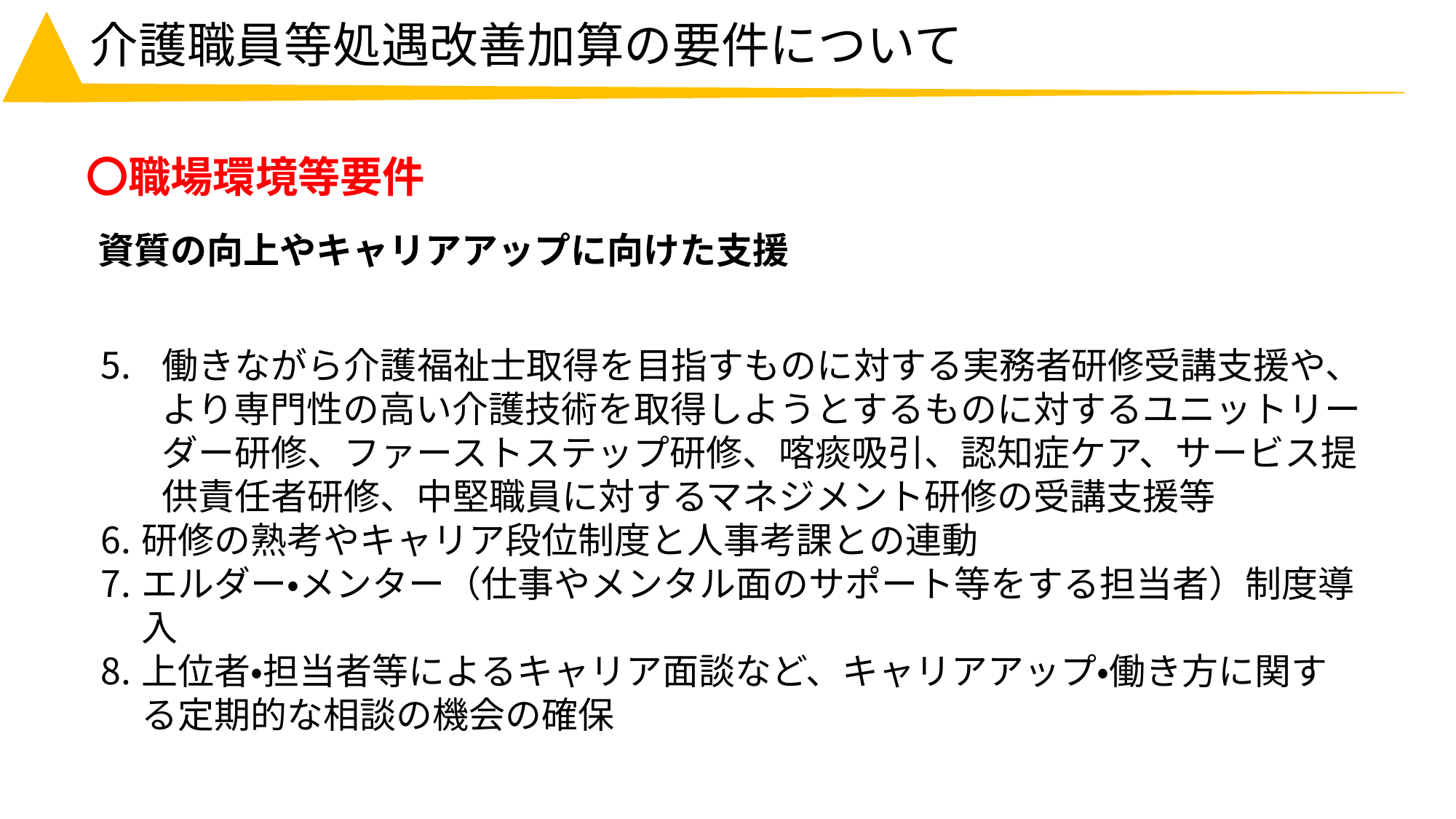

# 介護職員等処遇改善加算の要件について
〇職場環境等要件
資質の向上やキャリアアップに向けた支援
働きながら介護福祉士取得を目指すものに対する実務者研修受講支援や、より専門性の高い介護技術を取得しようとするものに対するユニットリーダー研修、ファーストステップ研修、喀痰吸引、認知症ケア、サービス提供責任者研修、中堅職員に対するマネジメント研修の受講支援等
研修の熟考やキャリア段位制度と人事考課との連動
エルダー・メンター（仕事やメンタル面のサポート等をする担当者）制度導入
上位者・担当者等によるキャリア面談など、キャリアアップ・働き方に関する定期的な相談の機会の確保